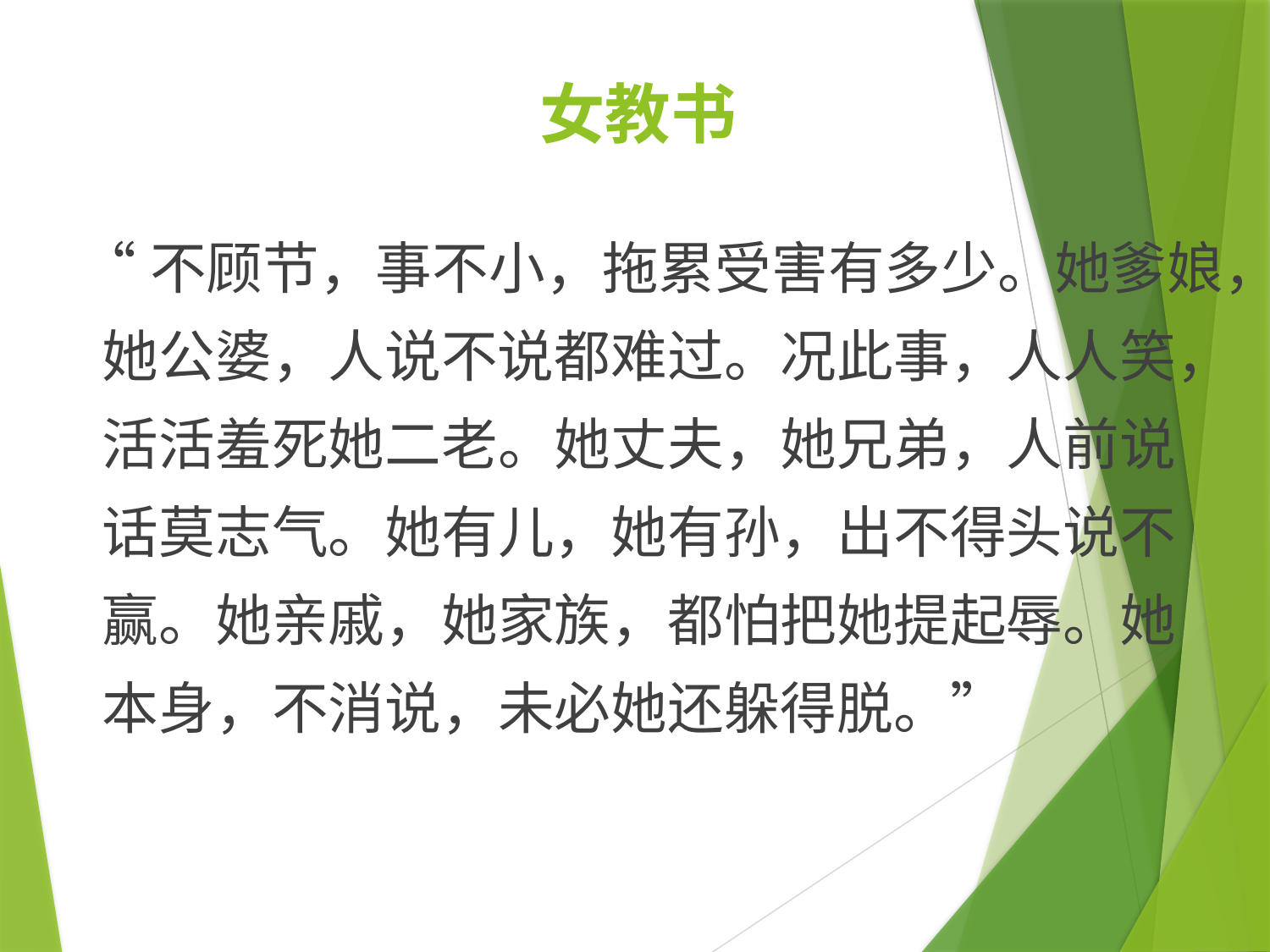

# 女教书
  “不顾节，事不小，拖累受害有多少。她爹娘，她公婆，人说不说都难过。况此事，人人笑，活活羞死她二老。她丈夫，她兄弟，人前说话莫志气。她有儿，她有孙，出不得头说不赢。她亲戚，她家族，都怕把她提起辱。她本身，不消说，未必她还躲得脱。”